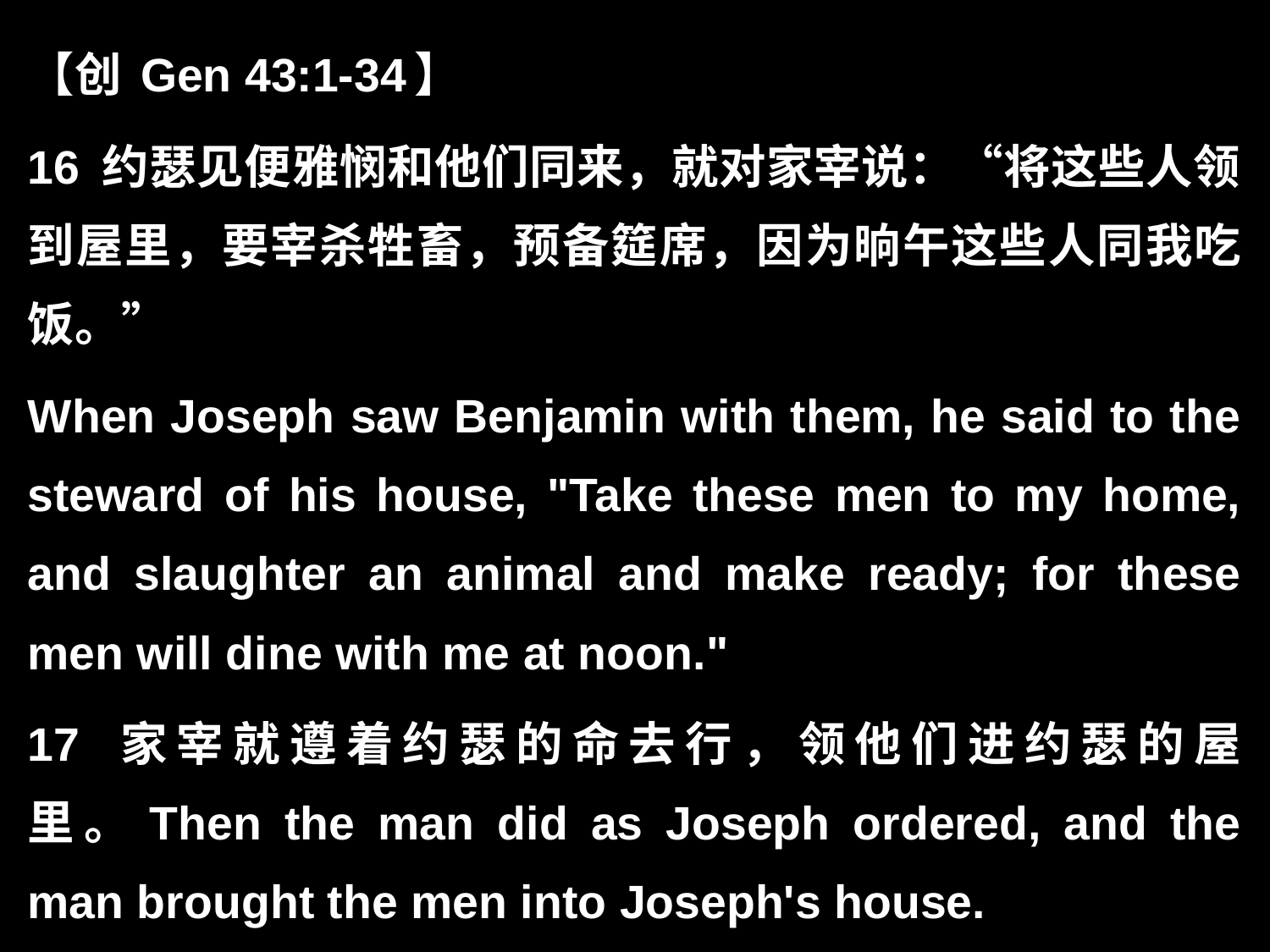

【创 Gen 43:1-34】
16 约瑟见便雅悯和他们同来，就对家宰说：“将这些人领到屋里，要宰杀牲畜，预备筵席，因为晌午这些人同我吃饭。”
When Joseph saw Benjamin with them, he said to the steward of his house, "Take these men to my home, and slaughter an animal and make ready; for these men will dine with me at noon."
17 家宰就遵着约瑟的命去行，领他们进约瑟的屋里。Then the man did as Joseph ordered, and the man brought the men into Joseph's house.